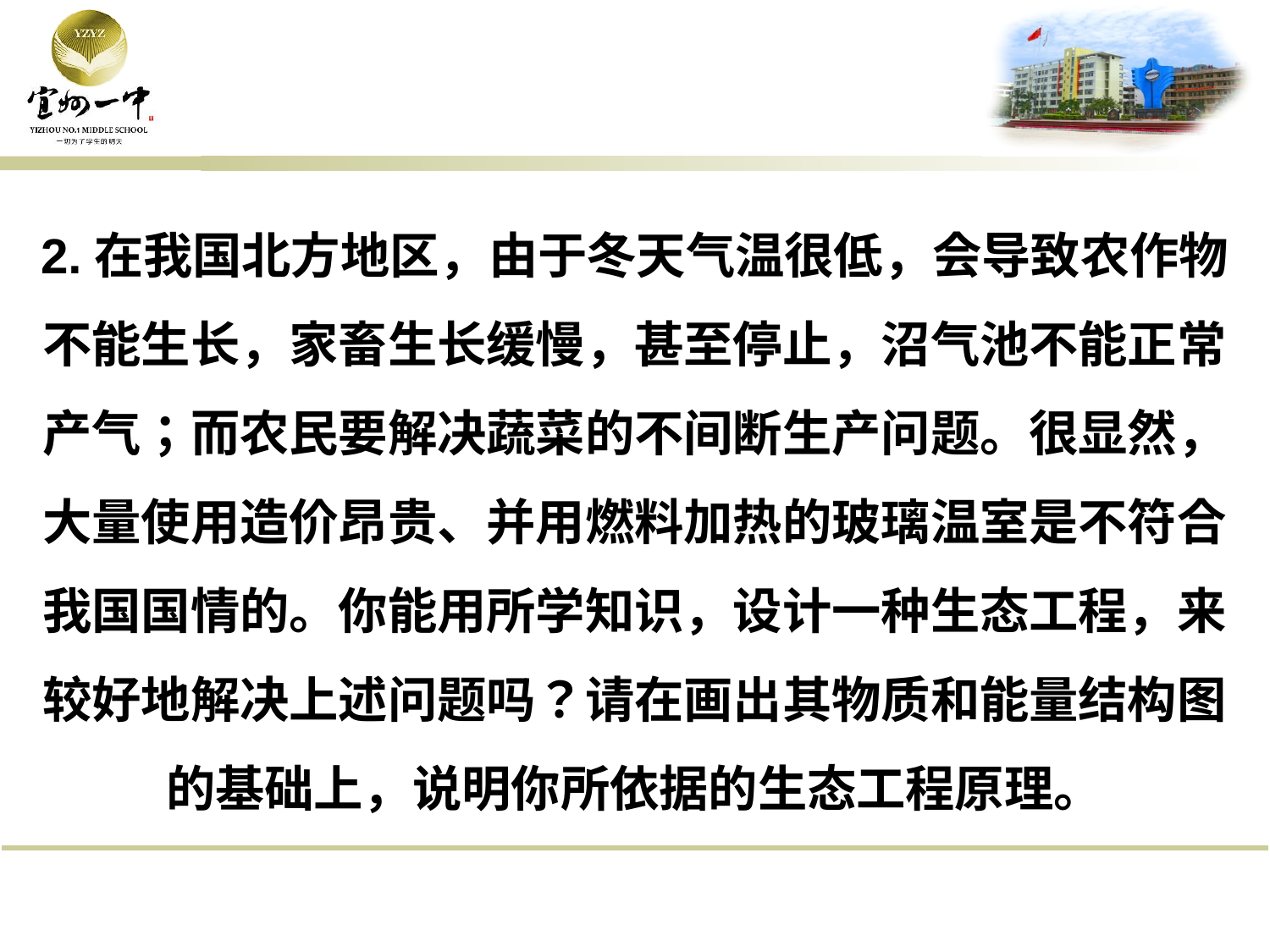

2.在我国北方地区，由于冬天气温很低，会导致农作物不能生长，家畜生长缓慢，甚至停止，沼气池不能正常产气；而农民要解决蔬菜的不间断生产问题。很显然，大量使用造价昂贵、并用燃料加热的玻璃温室是不符合我国国情的。你能用所学知识，设计一种生态工程，来较好地解决上述问题吗？请在画出其物质和能量结构图的基础上，说明你所依据的生态工程原理。